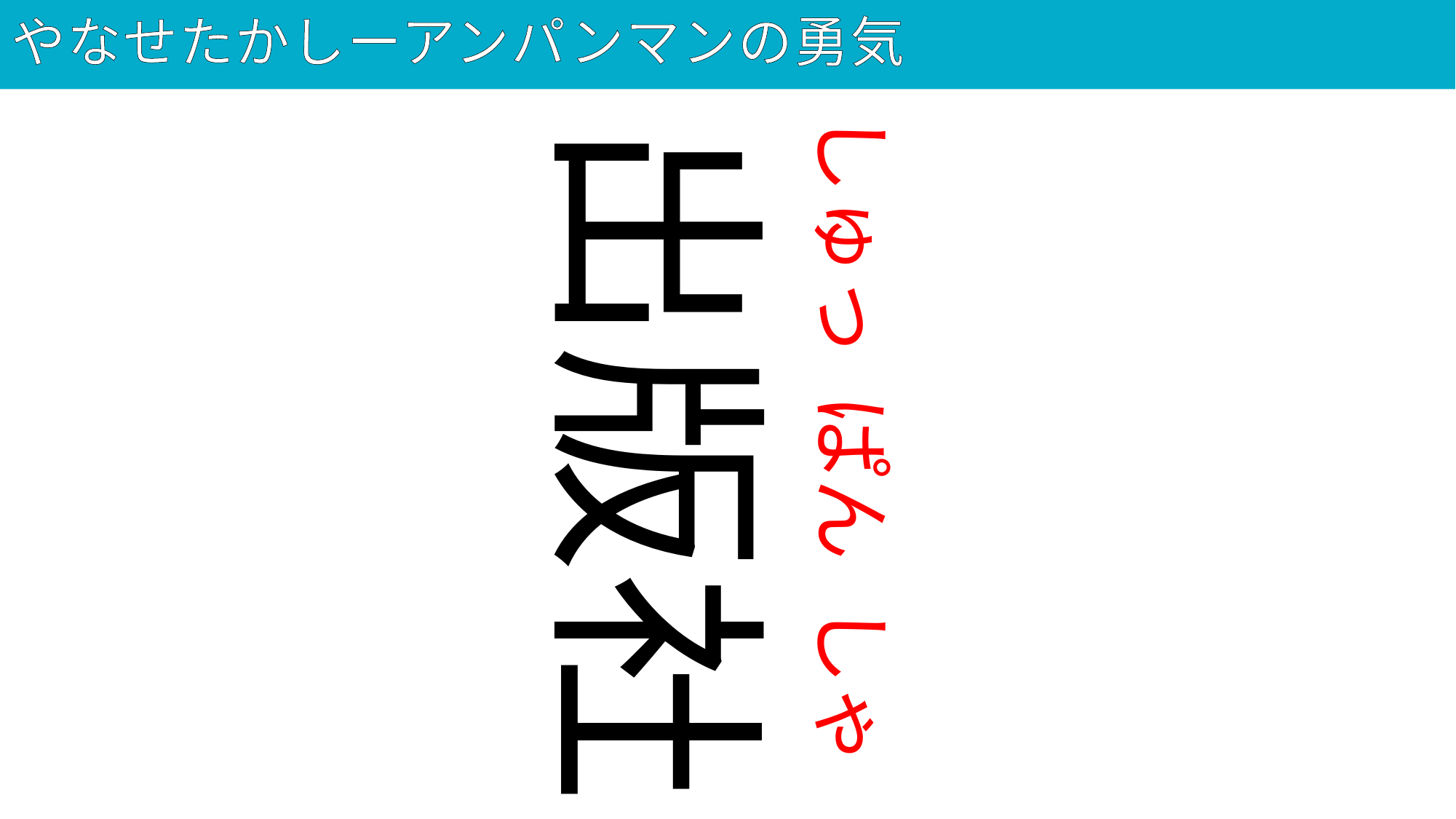

# やなせたかしーアンパンマンの勇気
71
しゅっ
出版社
ぱん
しゃ